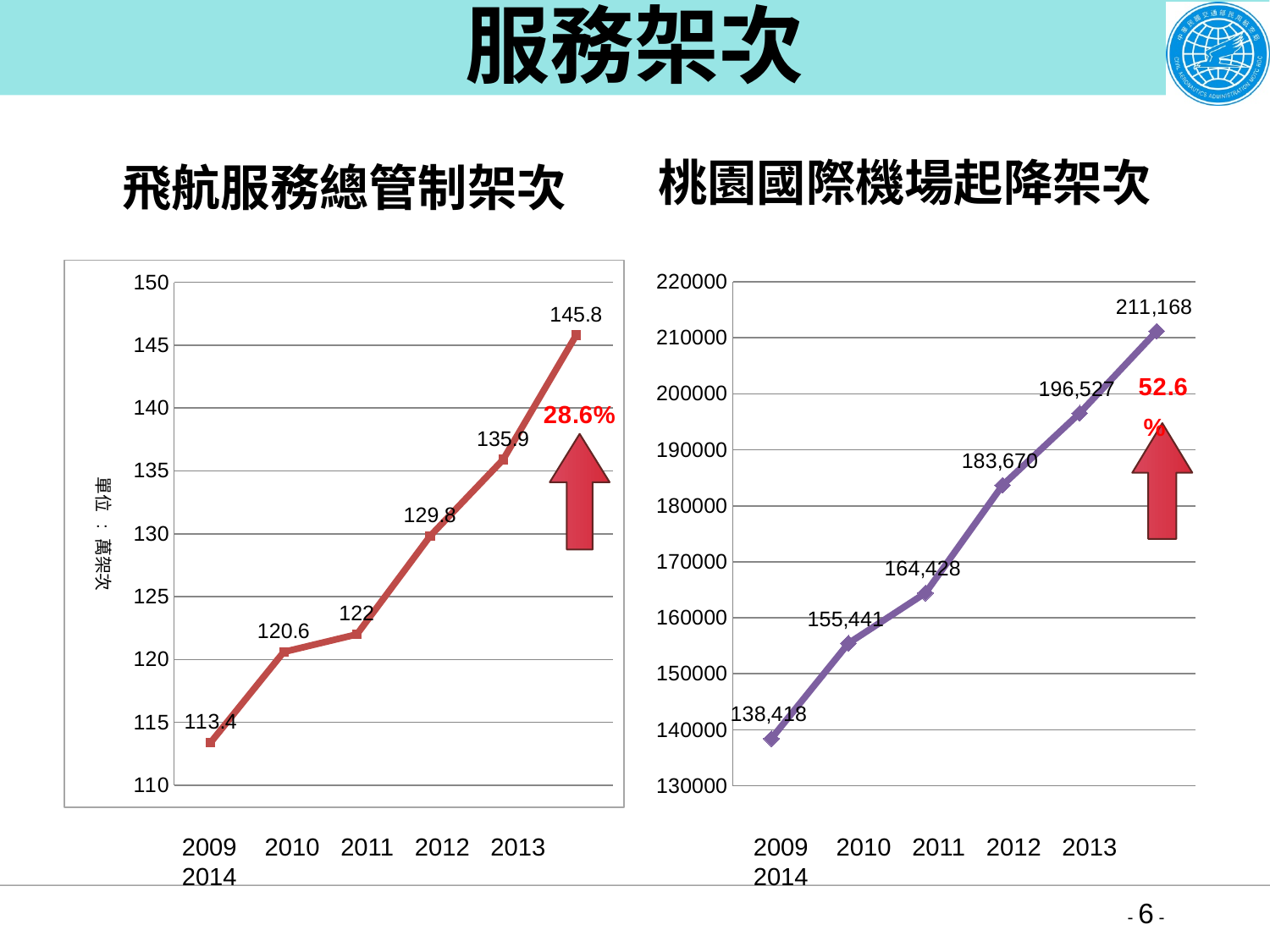

# 服務架次
飛航服務總管制架次
桃園國際機場起降架次

### Chart

| Category | 98年至103年全國總管制架次(萬架次) |
|---|---|
| 98年 | 113.4 |
| 99年 | 120.6 |
| 100年 | 122.0 |
| 101年 | 129.8 |
| 102年 | 135.9 |
| 103年 | 145.8 |

### Chart

| Category | 98年至103年桃園國際機場起降架次 |
|---|---|
| 98年 | 138418.0 |
| 99年 | 155441.0 |
| 100年 | 164428.0 |
| 101年 | 183670.0 |
| 102年 | 196527.0 |
| 103年 | 211168.0 |
2009    2010   2011   2012   2013  2014
2009    2010   2011   2012   2013  2014